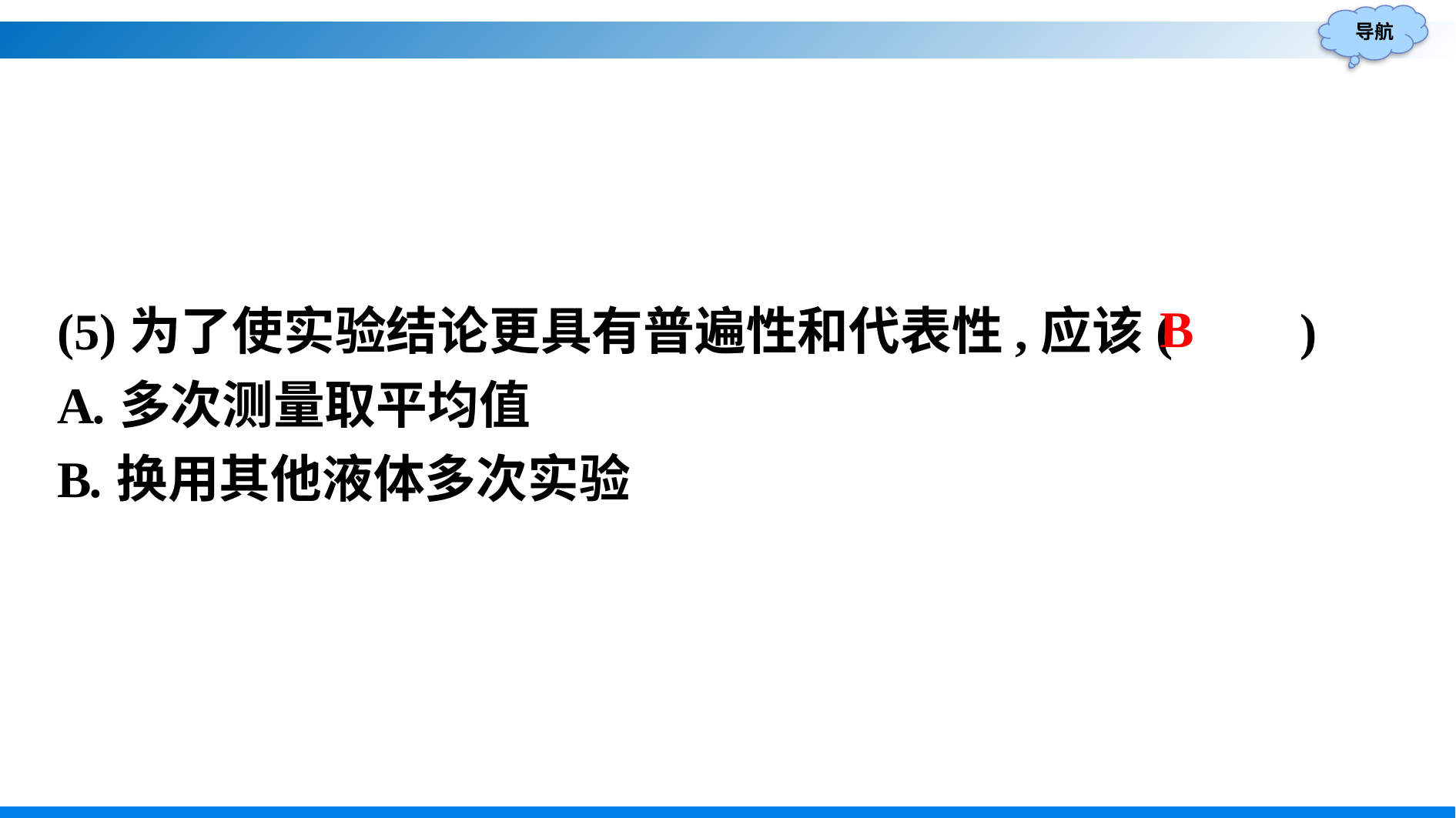

(5)为了使实验结论更具有普遍性和代表性,应该(　　)
A.多次测量取平均值
B.换用其他液体多次实验
B